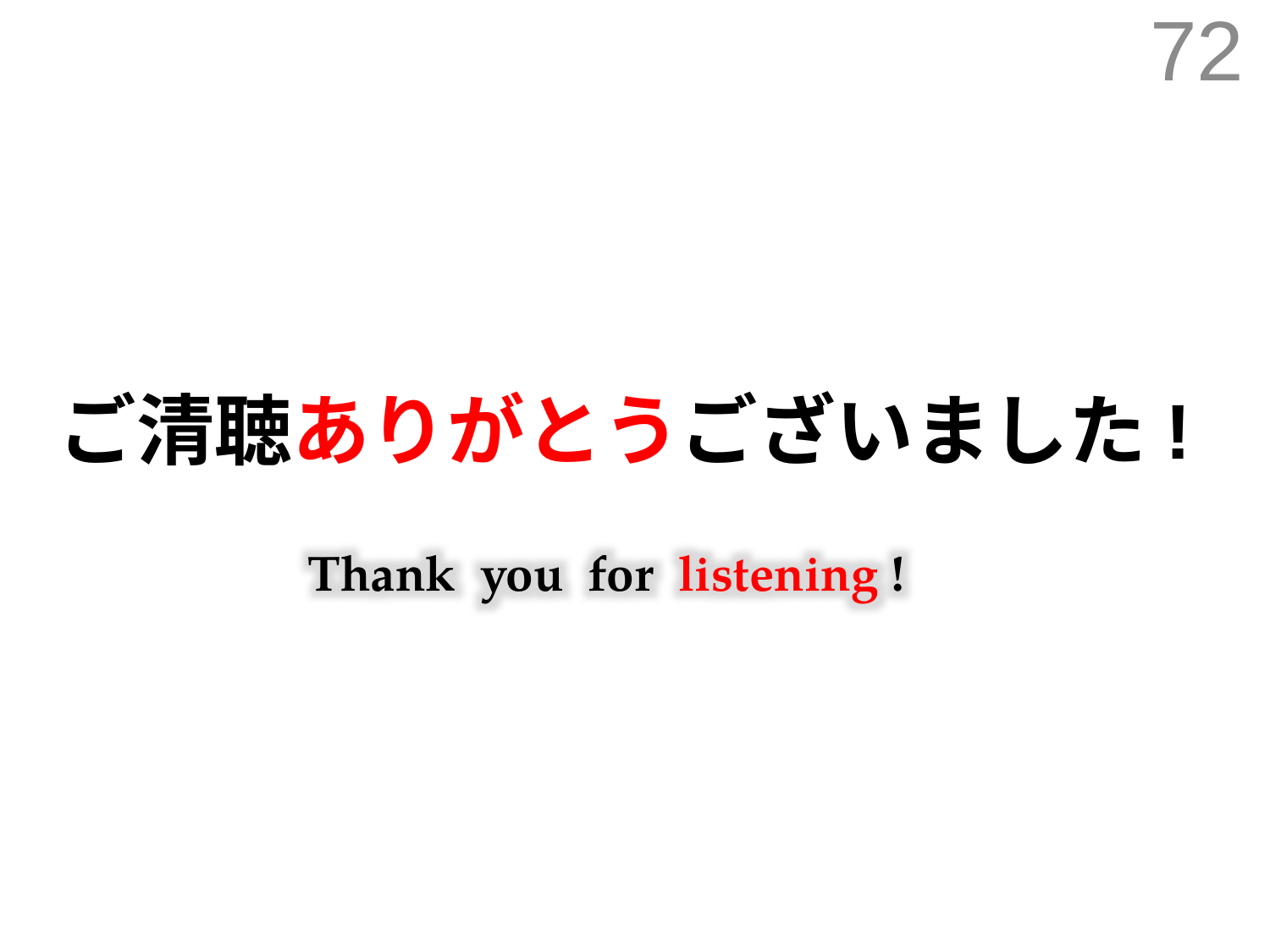

72
ご清聴ありがとうございました!
Thank  you  for  listening !